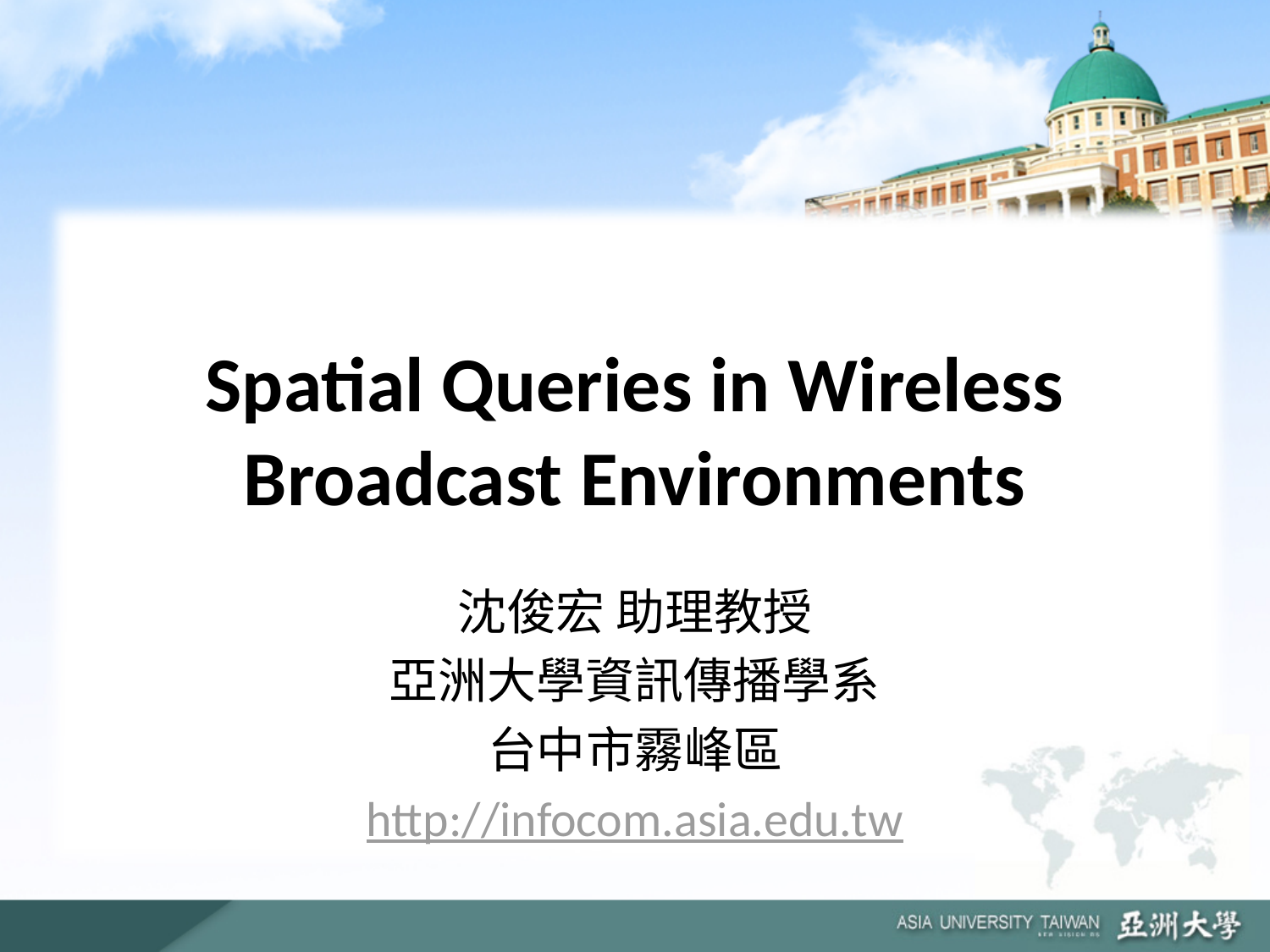

# Spatial Queries in Wireless Broadcast Environments

沈俊宏 助理教授
亞洲大學資訊傳播學系
台中市霧峰區
http://infocom.asia.edu.tw